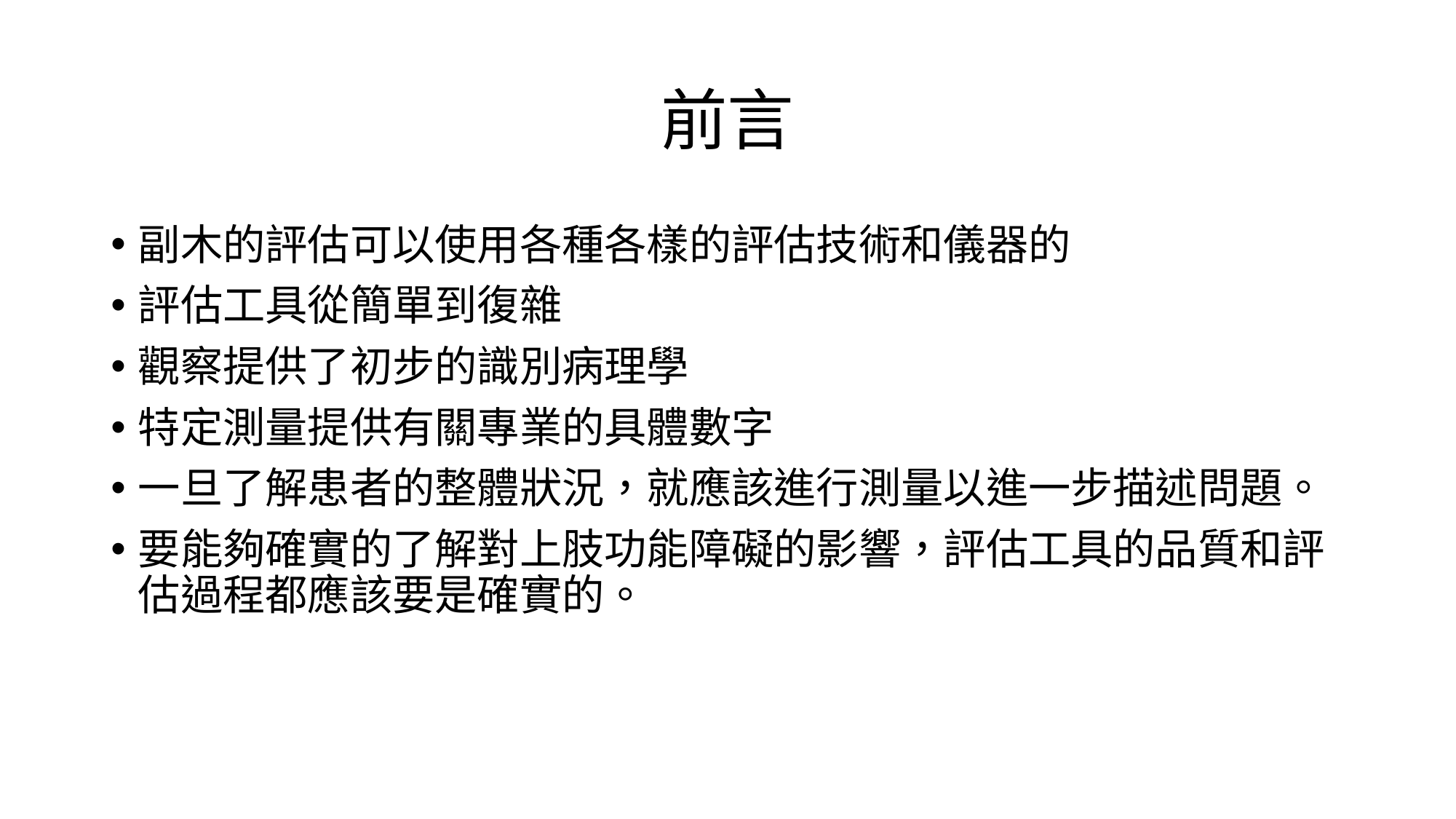

# 前言
副木的評估可以使用各種各樣的評估技術和儀器的
評估工具從簡單到復雜
觀察提供了初步的識別病理學
特定測量提供有關專業的具體數字
一旦了解患者的整體狀況，就應該進行測量以進一步描述問題。
要能夠確實的了解對上肢功能障礙的影響，評估工具的品質和評估過程都應該要是確實的。